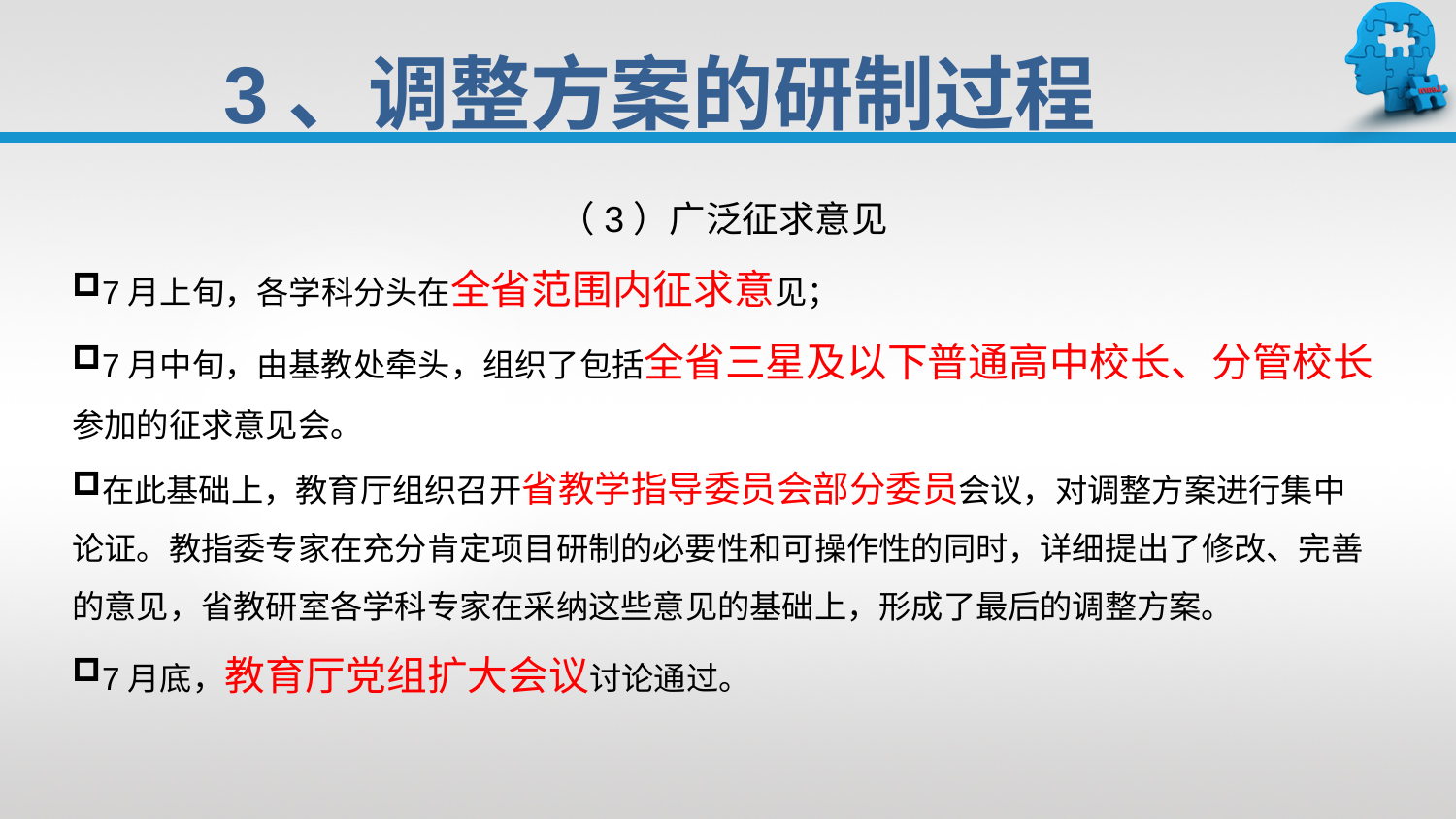

3、调整方案的研制过程
（3）广泛征求意见
7月上旬，各学科分头在全省范围内征求意见；
7月中旬，由基教处牵头，组织了包括全省三星及以下普通高中校长、分管校长参加的征求意见会。
在此基础上，教育厅组织召开省教学指导委员会部分委员会议，对调整方案进行集中论证。教指委专家在充分肯定项目研制的必要性和可操作性的同时，详细提出了修改、完善的意见，省教研室各学科专家在采纳这些意见的基础上，形成了最后的调整方案。
7月底，教育厅党组扩大会议讨论通过。